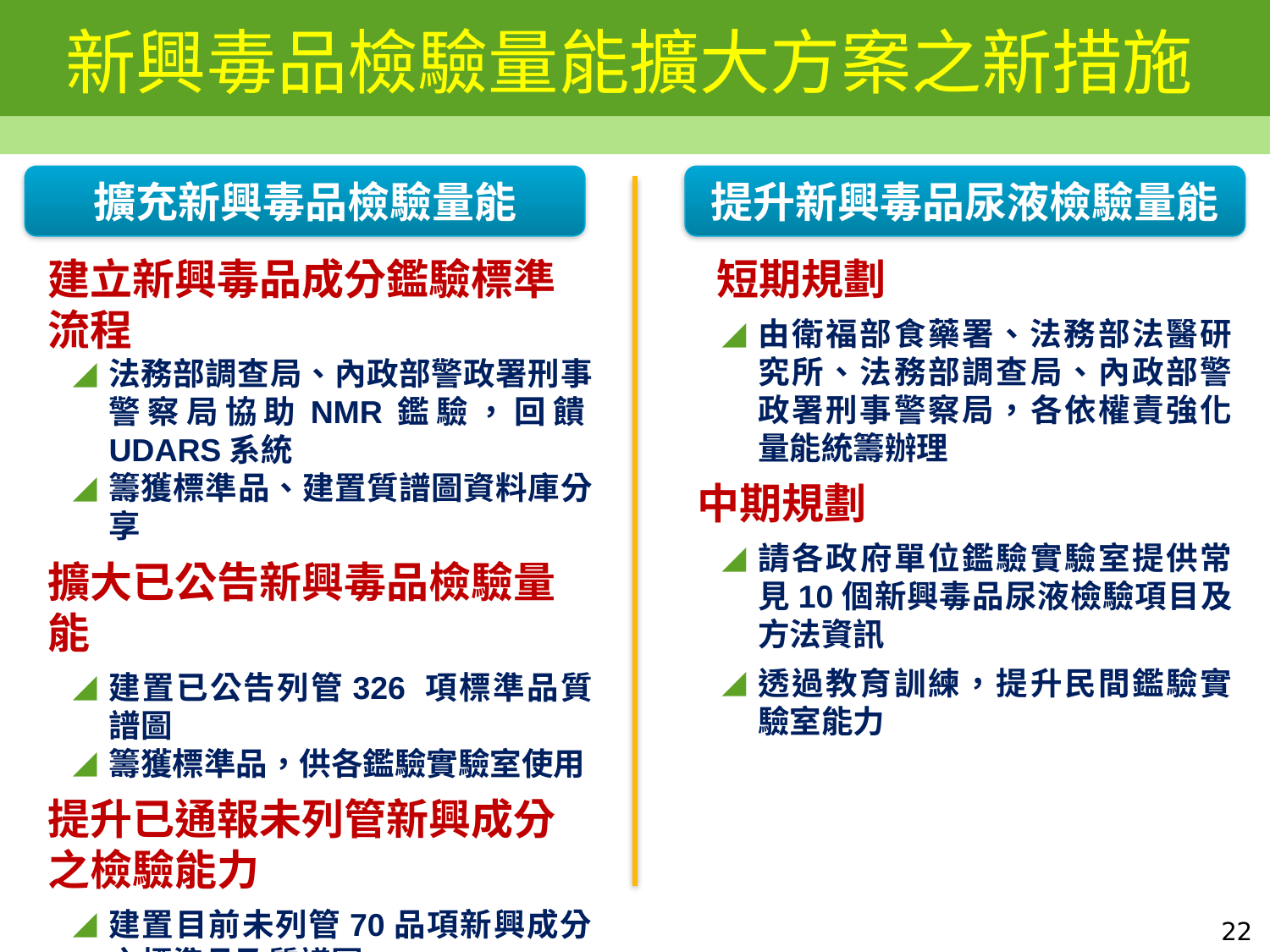

# 新興毒品檢驗量能擴大方案之新措施
擴充新興毒品檢驗量能
提升新興毒品尿液檢驗量能
建立新興毒品成分鑑驗標準流程
法務部調查局、內政部警政署刑事警察局協助NMR鑑驗，回饋UDARS系統
籌獲標準品、建置質譜圖資料庫分享
擴大已公告新興毒品檢驗量能
建置已公告列管326 項標準品質譜圖
籌獲標準品，供各鑑驗實驗室使用
提升已通報未列管新興成分之檢驗能力
建置目前未列管70品項新興成分之標準品及質譜圖
籌獲後續國內出現之新興成分標準品
 短期規劃
由衛福部食藥署、法務部法醫研究所、法務部調查局、內政部警政署刑事警察局，各依權責強化量能統籌辦理
中期規劃
請各政府單位鑑驗實驗室提供常見10個新興毒品尿液檢驗項目及方法資訊
透過教育訓練，提升民間鑑驗實驗室能力
22